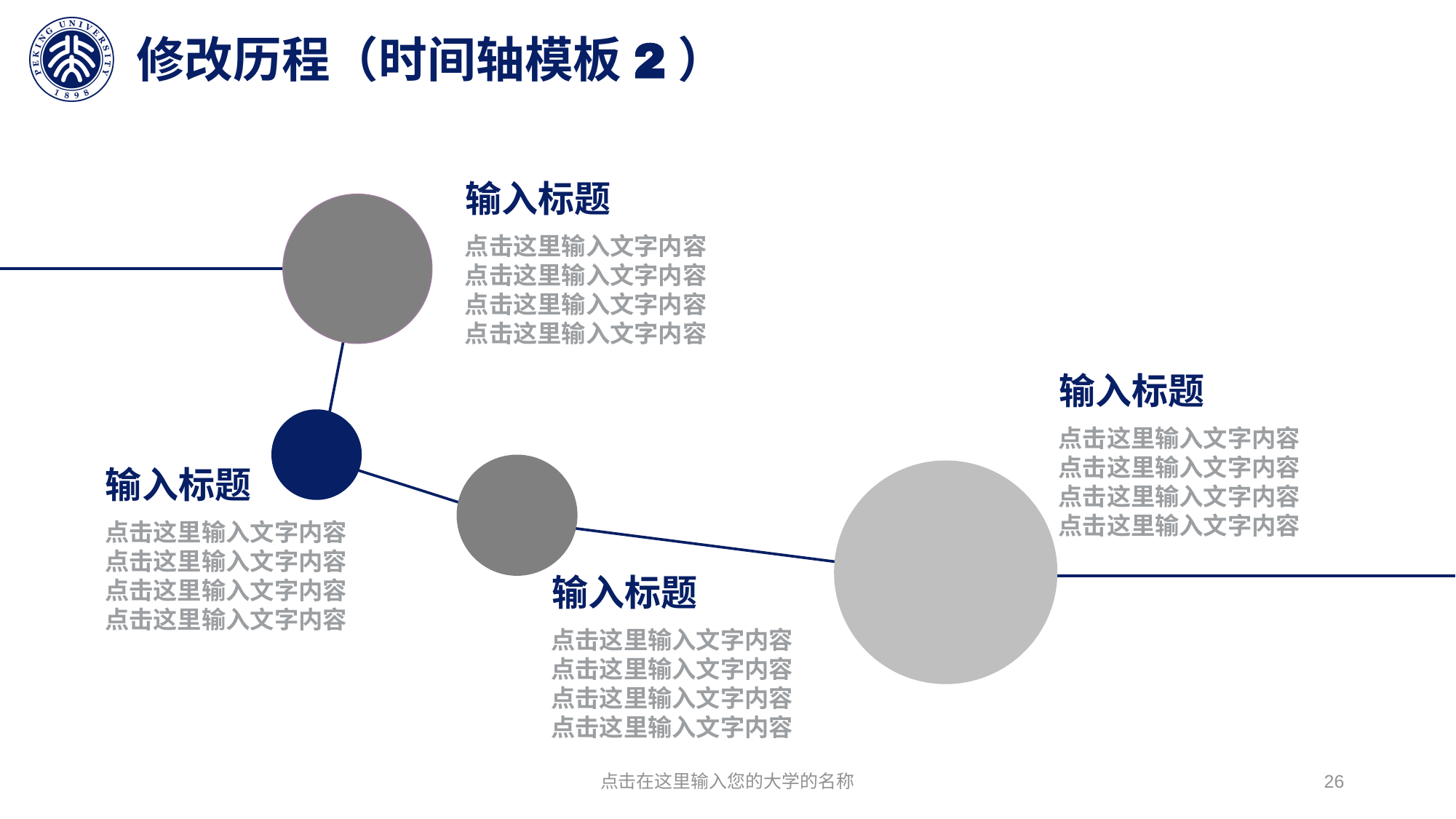

# 修改历程（时间轴模板2）
输入标题
点击这里输入文字内容
点击这里输入文字内容
点击这里输入文字内容
点击这里输入文字内容

输入标题
点击这里输入文字内容
点击这里输入文字内容
点击这里输入文字内容
点击这里输入文字内容

输入标题
点击这里输入文字内容
点击这里输入文字内容
点击这里输入文字内容
点击这里输入文字内容

输入标题
点击这里输入文字内容
点击这里输入文字内容
点击这里输入文字内容
点击这里输入文字内容
点击在这里输入您的大学的名称
26